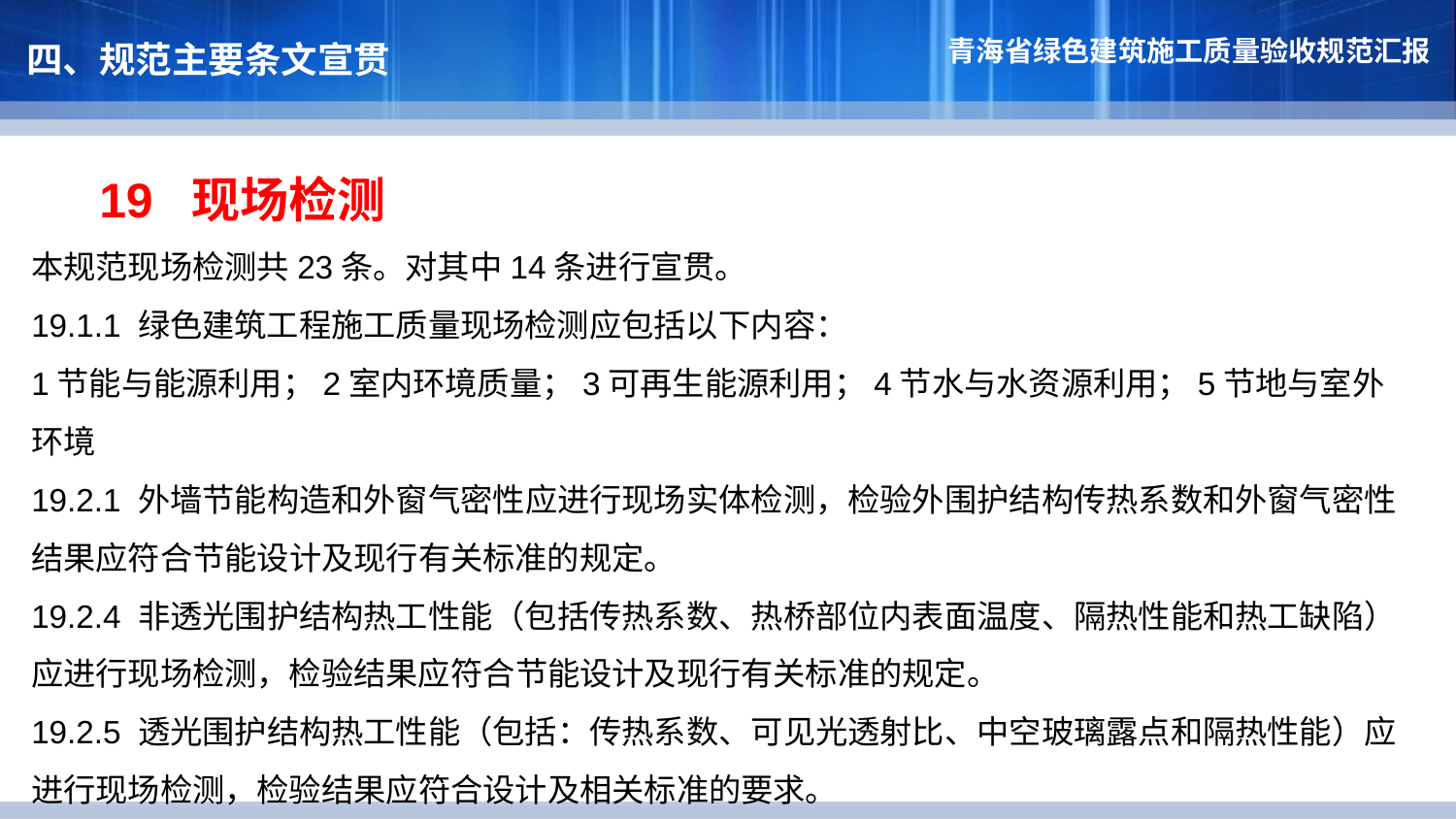

四、规范主要条文宣贯
     19  现场检测
本规范现场检测共23条。对其中14条进行宣贯。
19.1.1 绿色建筑工程施工质量现场检测应包括以下内容：
1节能与能源利用；2室内环境质量；3可再生能源利用；4节水与水资源利用；5节地与室外环境
19.2.1 外墙节能构造和外窗气密性应进行现场实体检测，检验外围护结构传热系数和外窗气密性结果应符合节能设计及现行有关标准的规定。
19.2.4 非透光围护结构热工性能（包括传热系数、热桥部位内表面温度、隔热性能和热工缺陷）应进行现场检测，检验结果应符合节能设计及现行有关标准的规定。
19.2.5 透光围护结构热工性能（包括：传热系数、可见光透射比、中空玻璃露点和隔热性能）应进行现场检测，检验结果应符合设计及相关标准的要求。